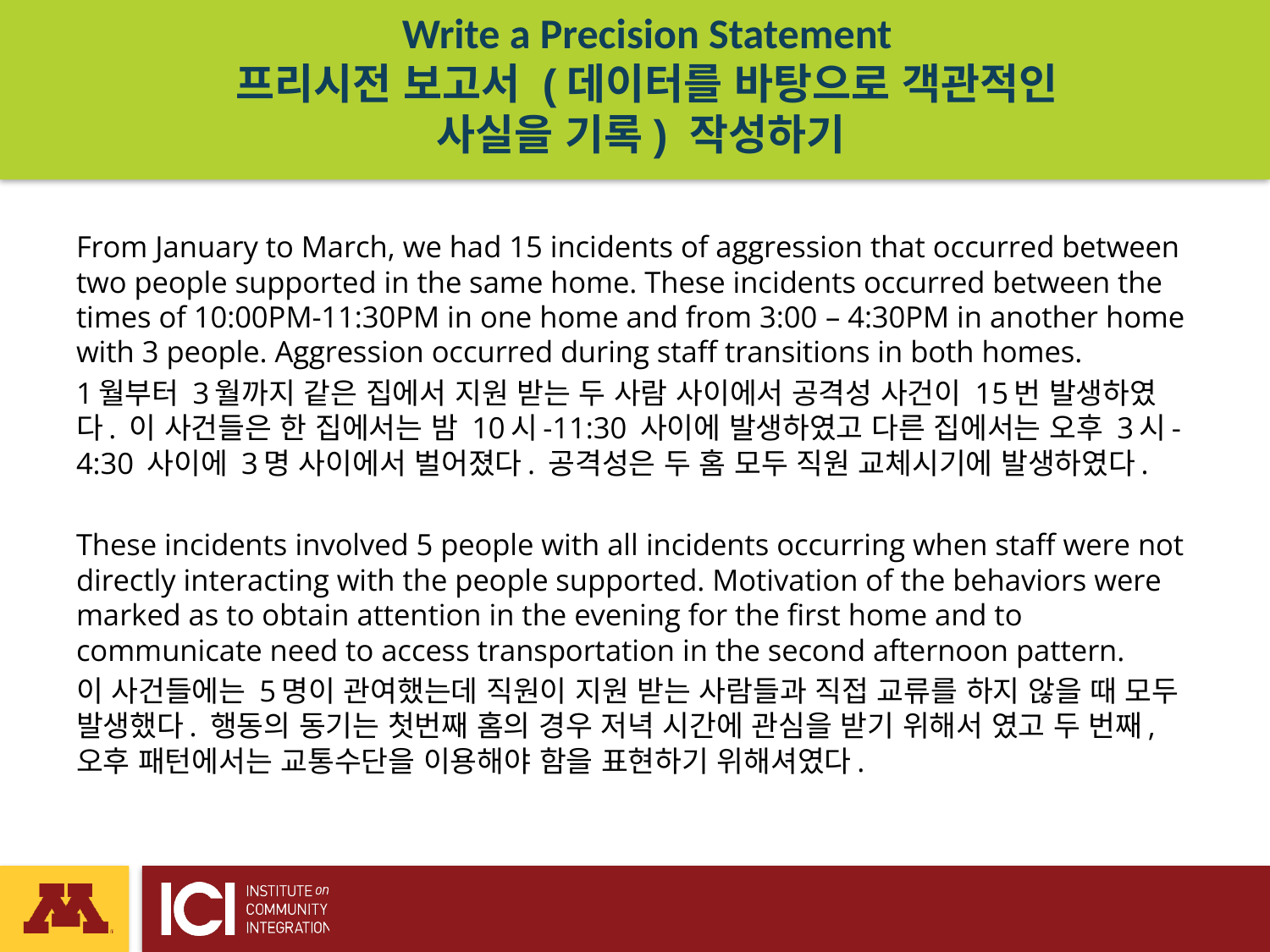

# Write a Precision Statement 프리시전 보고서 (데이터를 바탕으로 객관적인 사실을 기록) 작성하기
From January to March, we had 15 incidents of aggression that occurred between two people supported in the same home. These incidents occurred between the times of 10:00PM-11:30PM in one home and from 3:00 – 4:30PM in another home with 3 people. Aggression occurred during staff transitions in both homes.
1월부터 3월까지 같은 집에서 지원 받는 두 사람 사이에서 공격성 사건이 15번 발생하였다. 이 사건들은 한 집에서는 밤 10시-11:30 사이에 발생하였고 다른 집에서는 오후 3시-4:30 사이에 3명 사이에서 벌어졌다. 공격성은 두 홈 모두 직원 교체시기에 발생하였다.

These incidents involved 5 people with all incidents occurring when staff were not directly interacting with the people supported. Motivation of the behaviors were marked as to obtain attention in the evening for the first home and to communicate need to access transportation in the second afternoon pattern.
이 사건들에는 5명이 관여했는데 직원이 지원 받는 사람들과 직접 교류를 하지 않을 때 모두 발생했다. 행동의 동기는 첫번째 홈의 경우 저녁 시간에 관심을 받기 위해서 였고 두 번째, 오후 패턴에서는 교통수단을 이용해야 함을 표현하기 위해셔였다.